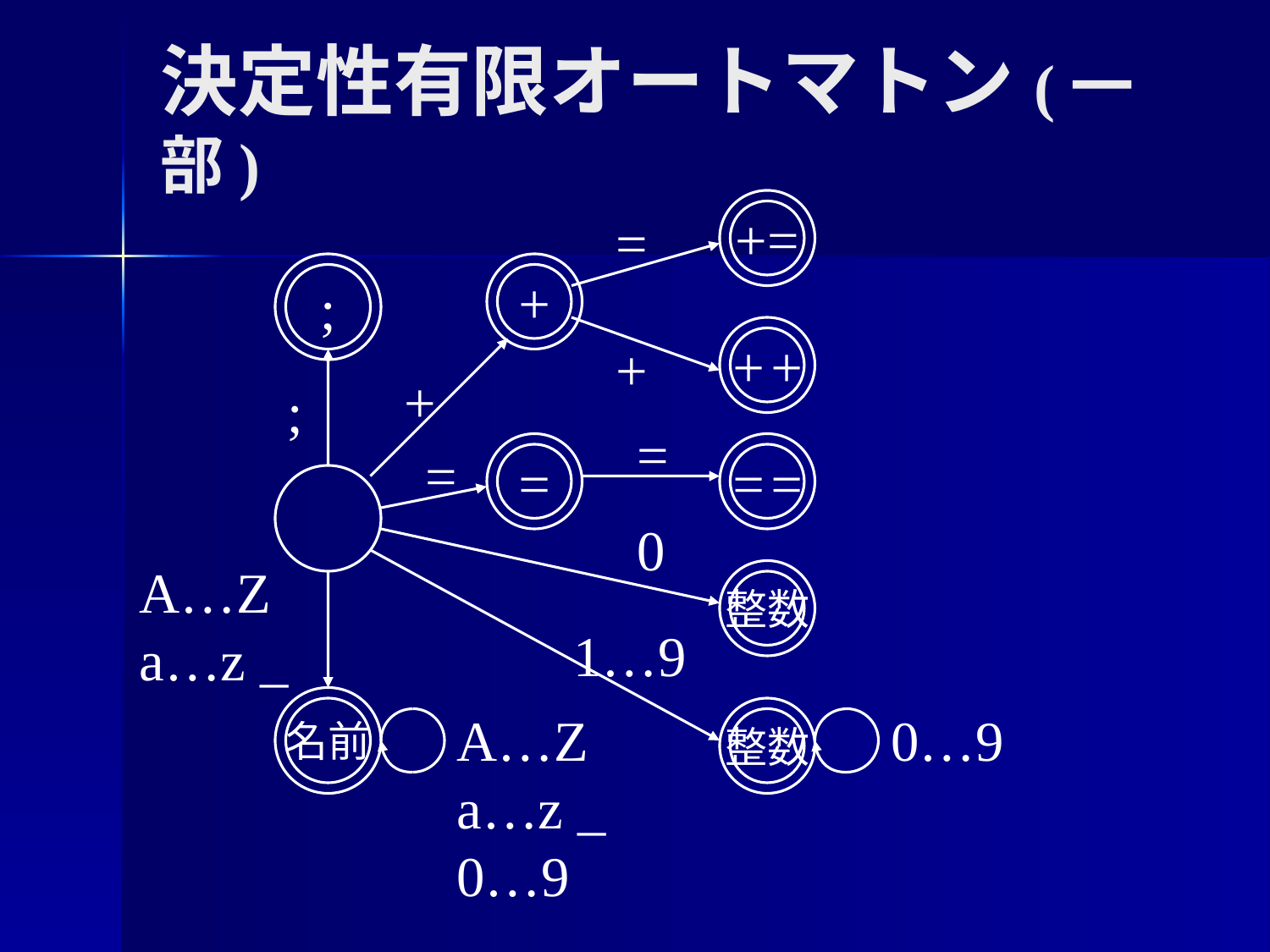

# 決定性有限オートマトン(一部)
+=
=

;

;
+

+

++
+

=
==

=
=

0

整数

A…Z
a…z _

名前

1…9
整数

A…Z
a…z _
0…9

0…9